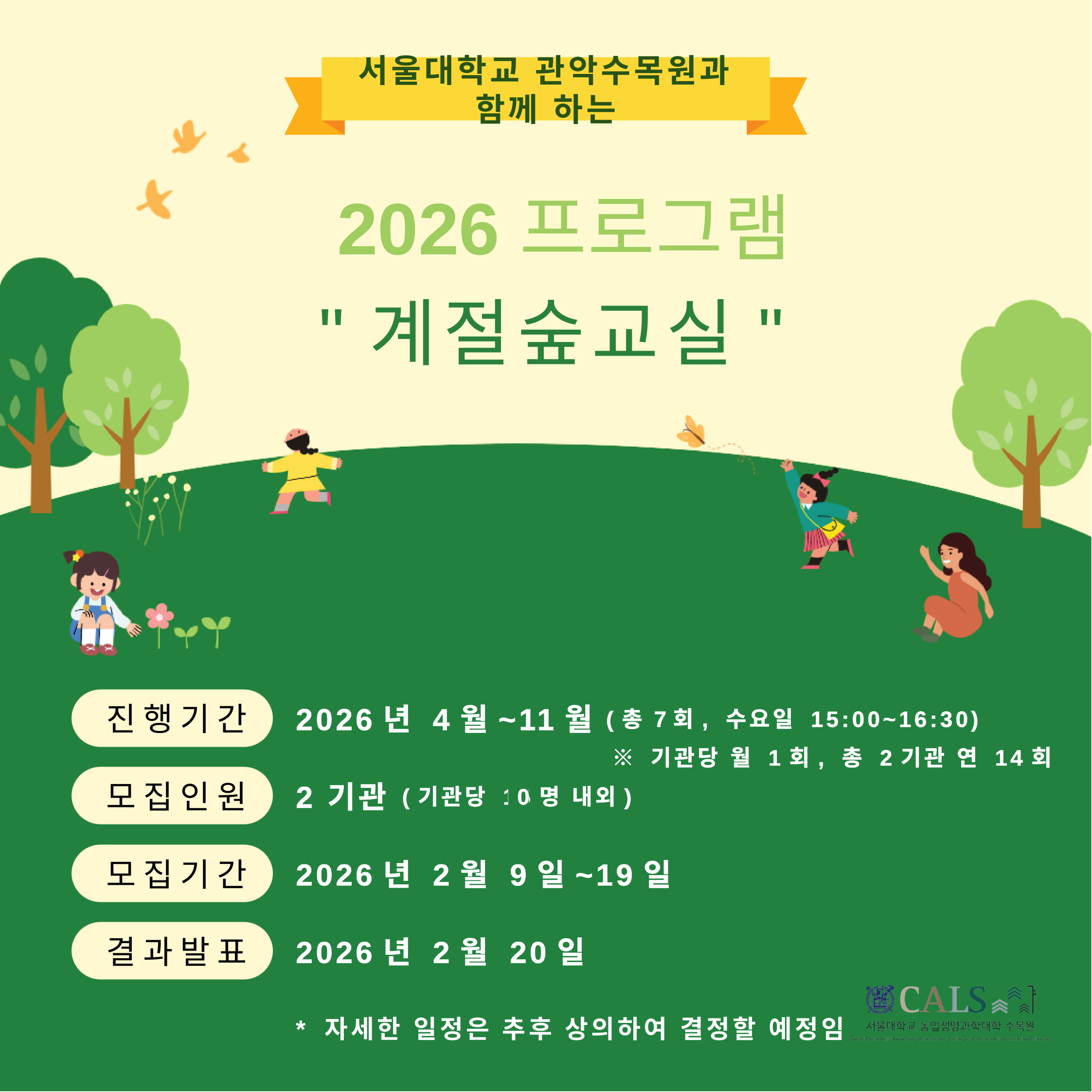

2026
2026년 4월~11월
7
※ 기관당 월 1회, 총 2기관 연 14회
0
0
2

2026년 2월 9일~19일
2026년 2월 20일